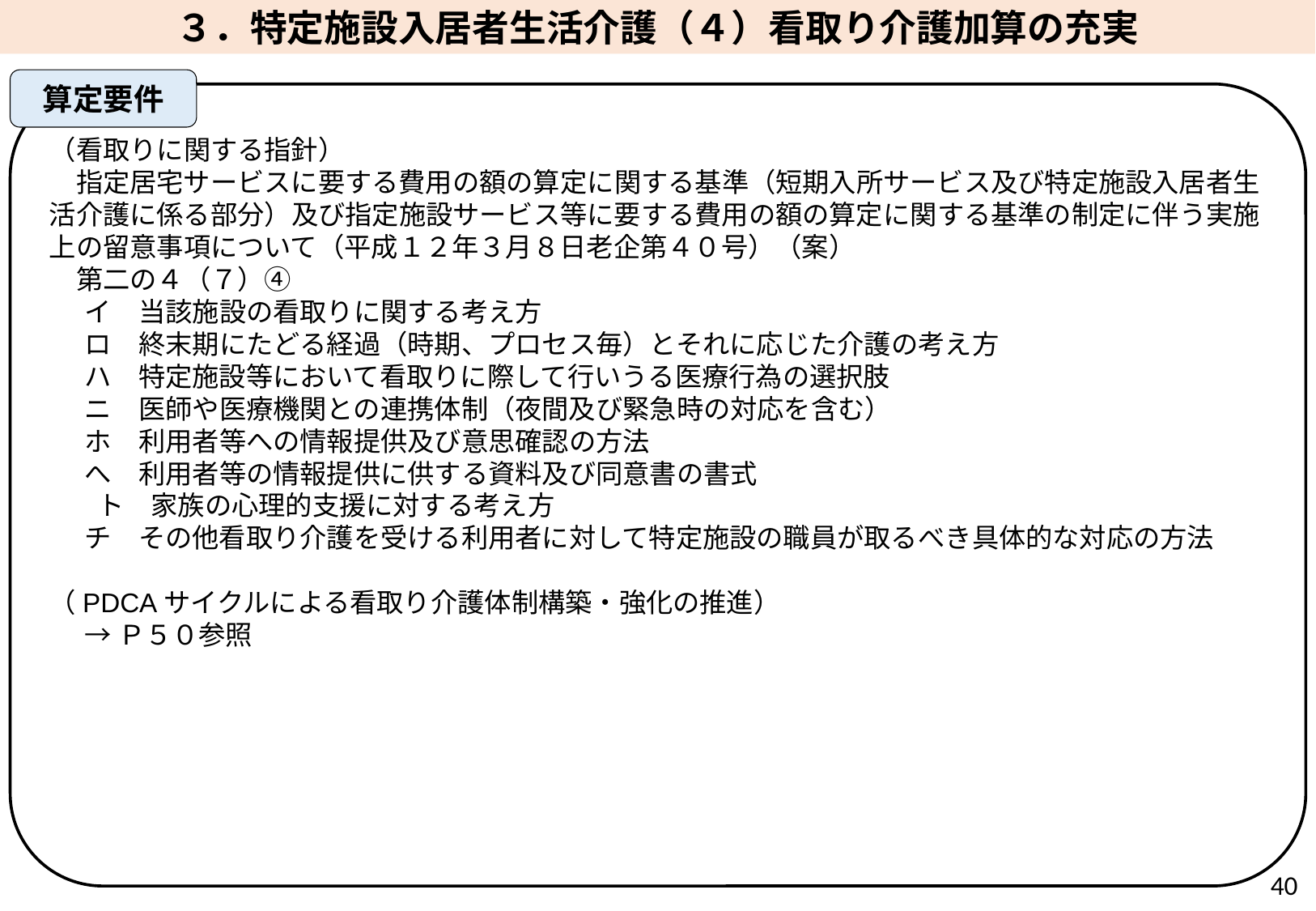

３．特定施設入居者生活介護（４）看取り介護加算の充実
算定要件

（看取りに関する指針）
　指定居宅サービスに要する費用の額の算定に関する基準（短期入所サービス及び特定施設入居者生活介護に係る部分）及び指定施設サービス等に要する費用の額の算定に関する基準の制定に伴う実施上の留意事項について（平成１２年３月８日老企第４０号）（案）
　第二の４（７）④
イ　当該施設の看取りに関する考え方
ロ　終末期にたどる経過（時期、プロセス毎）とそれに応じた介護の考え方
ハ　特定施設等において看取りに際して行いうる医療行為の選択肢
ニ　医師や医療機関との連携体制（夜間及び緊急時の対応を含む）
ホ　利用者等への情報提供及び意思確認の方法
へ　利用者等の情報提供に供する資料及び同意書の書式
 ト　家族の心理的支援に対する考え方
チ　その他看取り介護を受ける利用者に対して特定施設の職員が取るべき具体的な対応の方法

（PDCAサイクルによる看取り介護体制構築・強化の推進）
→Ｐ５０参照
40